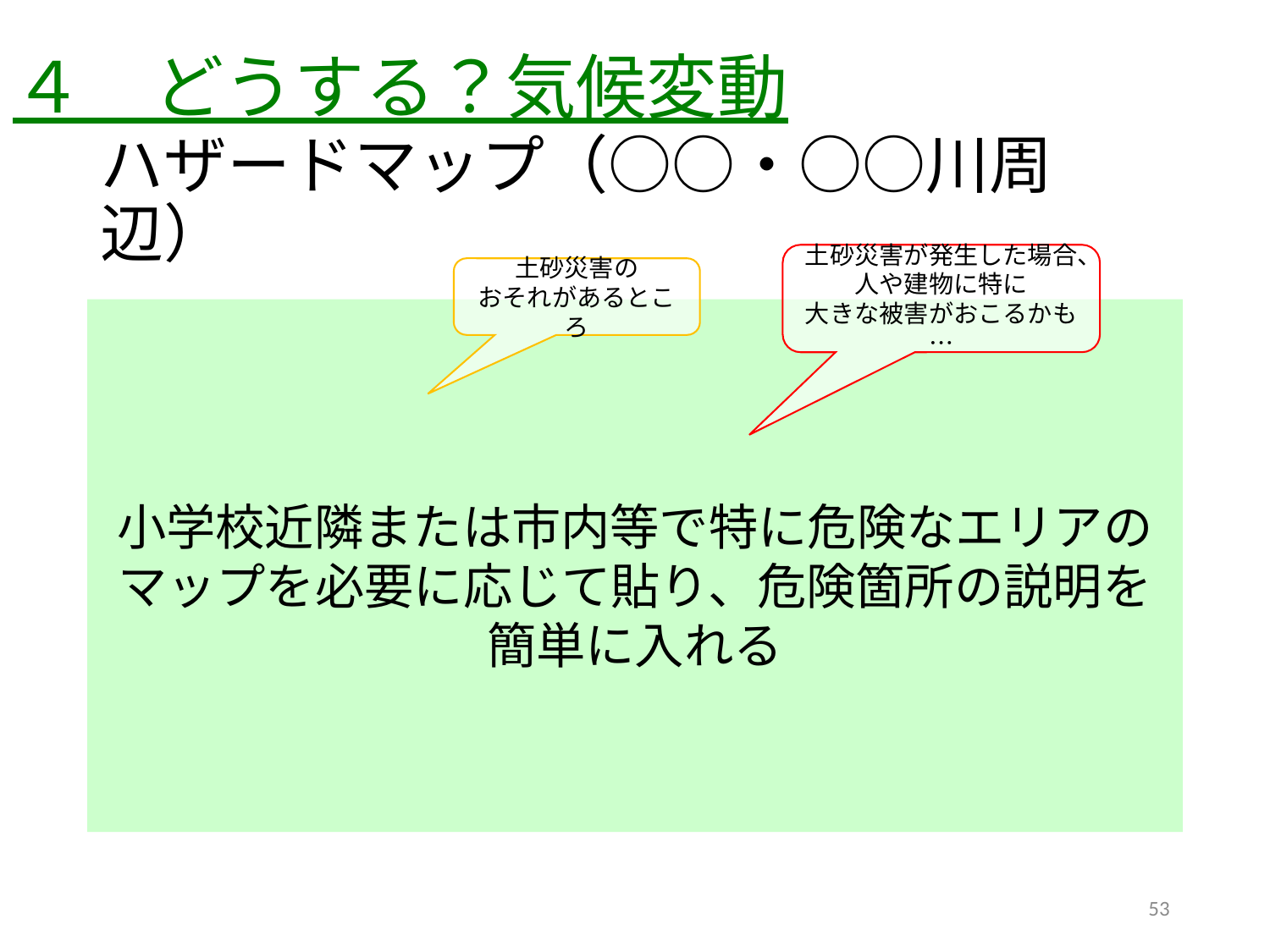

４　どうする？気候変動
# ハザードマップ（○○・○○川周辺）
土砂災害が発生した場合、
人や建物に特に
大きな被害がおこるかも…
土砂災害の
おそれがあるところ

小学校近隣または市内等で特に危険なエリアのマップを必要に応じて貼り、危険箇所の説明を簡単に入れる

53